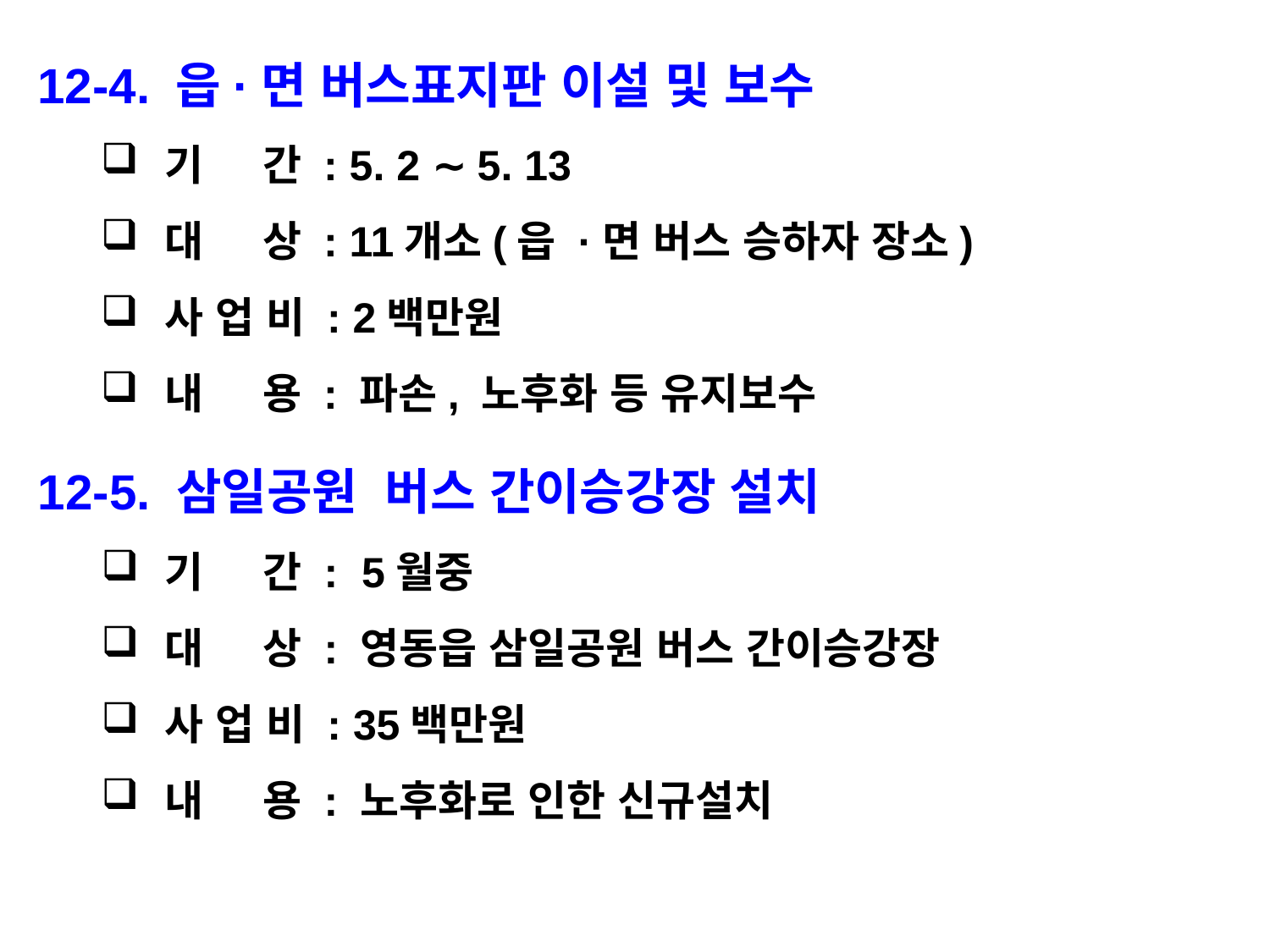

12-4. 읍·면 버스표지판 이설 및 보수
기     간 : 5. 2 ∼ 5. 13
대     상 : 11개소(읍 ·면 버스 승하자 장소)
사 업 비 : 2백만원
내     용 : 파손, 노후화 등 유지보수

12-5. 삼일공원  버스 간이승강장 설치
기     간 :  5월중
대     상 : 영동읍 삼일공원 버스 간이승강장
사 업 비 : 35백만원
내     용 : 노후화로 인한 신규설치